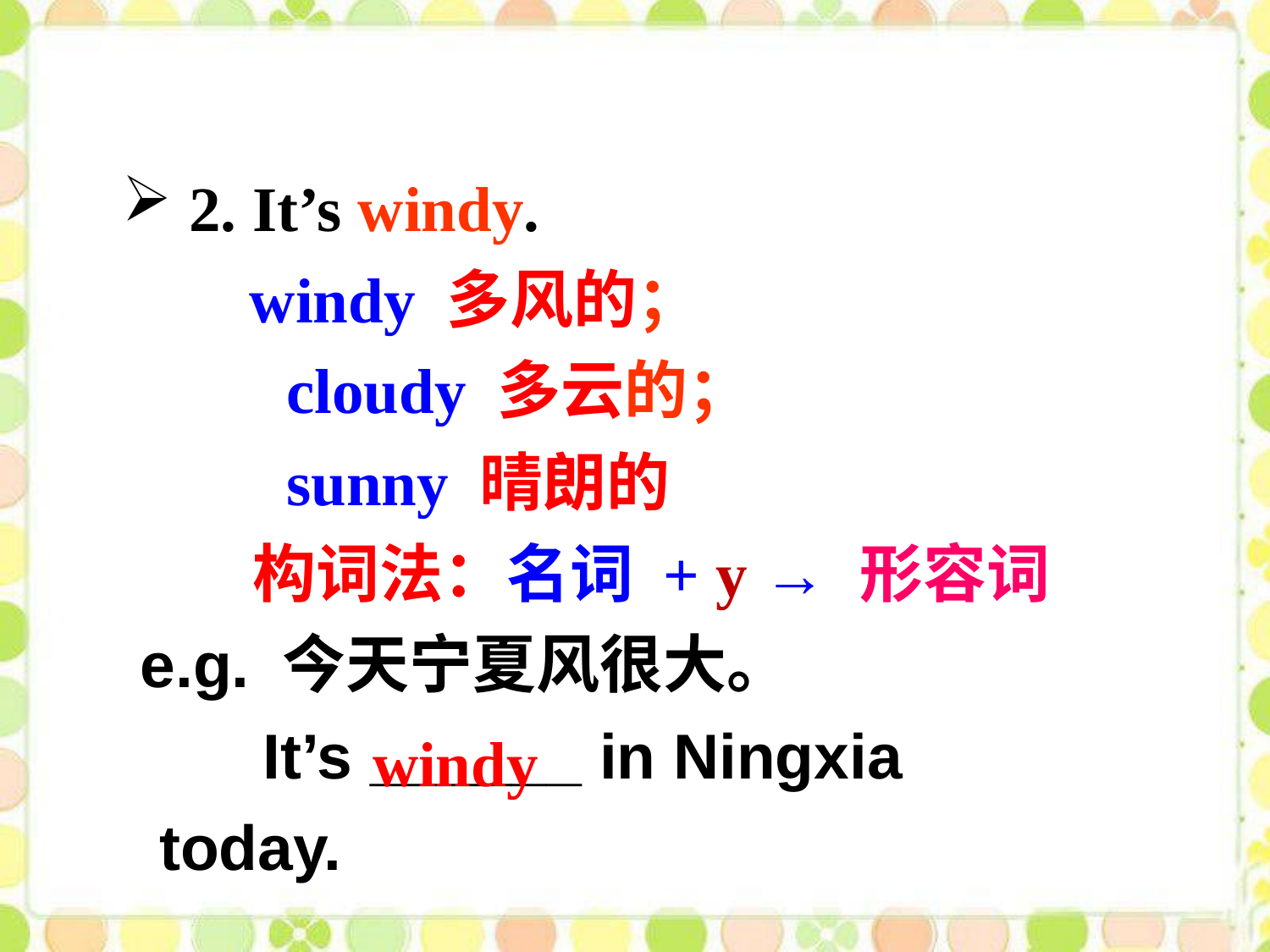

2. It’s windy.
        windy 多风的；				cloudy 多云的；				sunny 晴朗的
        构词法：名词 + y → 形容词
 e.g. 今天宁夏风很大。
        It’s ______ in Ningxia today.
windy